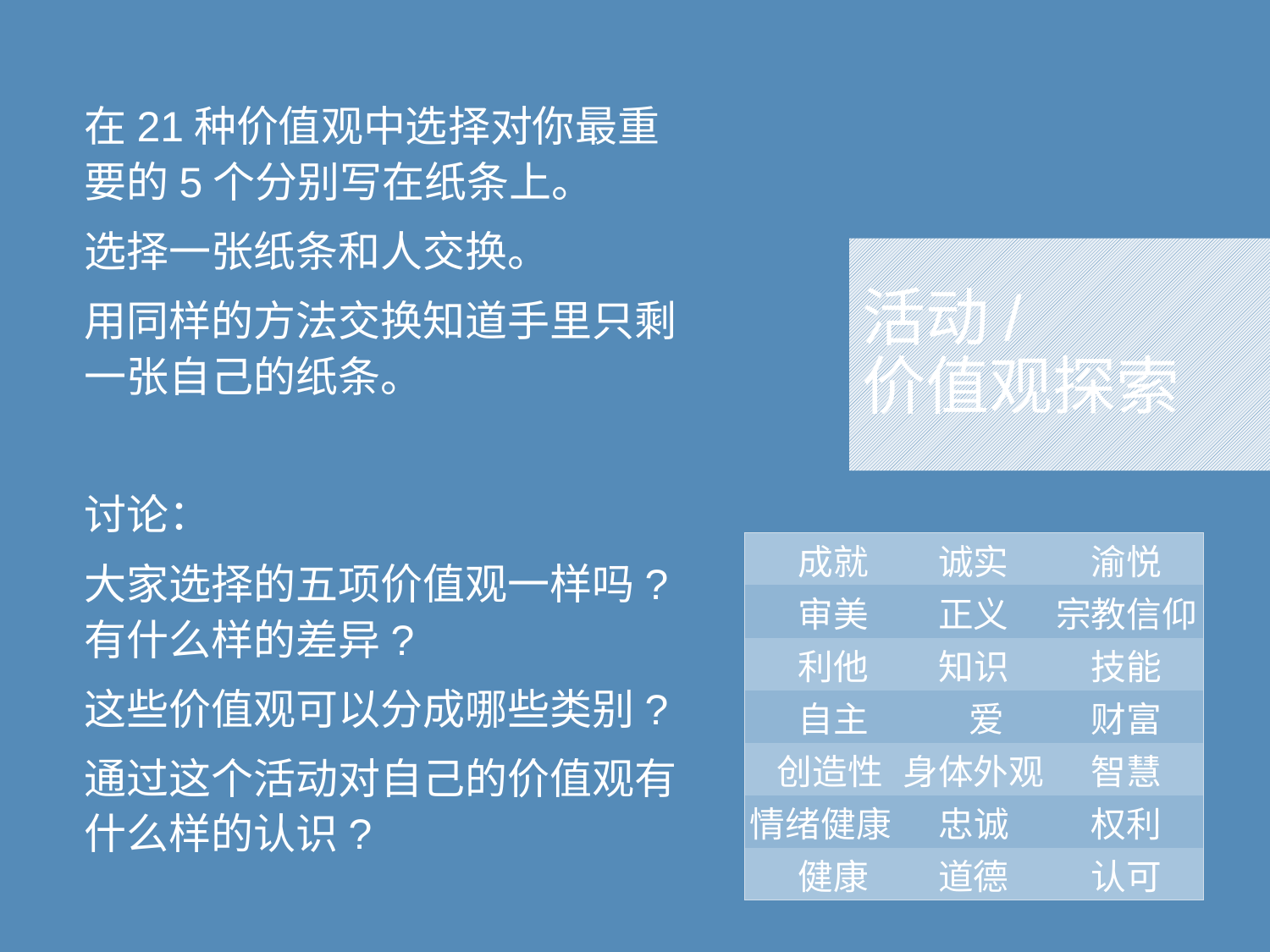

在21种价值观中选择对你最重要的5个分别写在纸条上。
选择一张纸条和人交换。
用同样的方法交换知道手里只剩一张自己的纸条。

讨论：
大家选择的五项价值观一样吗?有什么样的差异?
这些价值观可以分成哪些类别?
通过这个活动对自己的价值观有什么样的认识?
# 活动/ 价值观探索
| 成就 | 诚实 | 渝悦 |
| --- | --- | --- |
| 审美 | 正义 | 宗教信仰 |
| 利他 | 知识 | 技能 |
| 自主 | 爱 | 财富 |
| 创造性 | 身体外观 | 智慧 |
| 情绪健康 | 忠诚 | 权利 |
| 健康 | 道德 | 认可 |